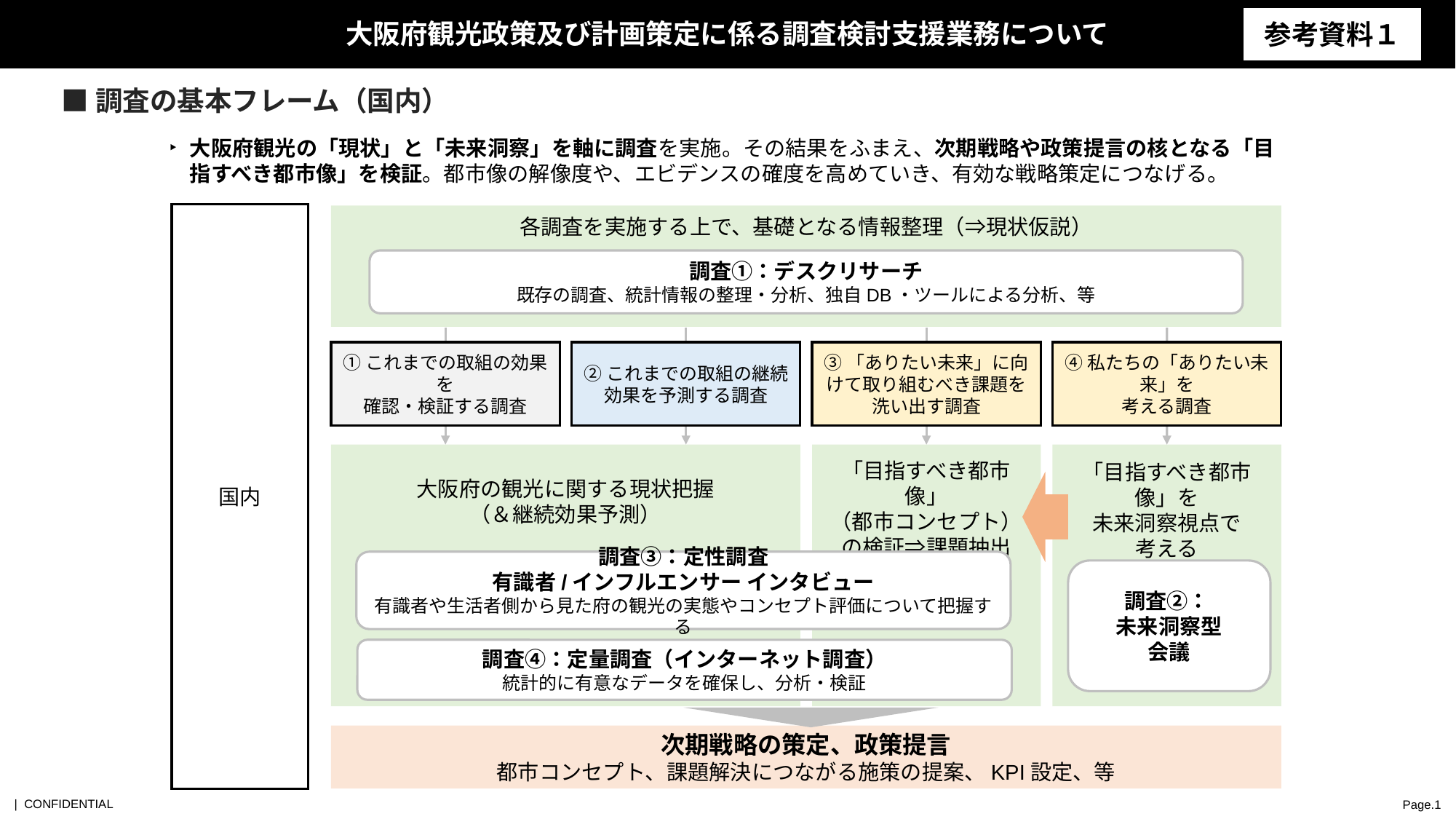

大阪府観光政策及び計画策定に係る調査検討支援業務について
参考資料１
# ■調査の基本フレーム（国内）
大阪府観光の「現状」と「未来洞察」を軸に調査を実施。その結果をふまえ、次期戦略や政策提言の核となる「目指すべき都市像」を検証。都市像の解像度や、エビデンスの確度を高めていき、有効な戦略策定につなげる。
国内
各調査を実施する上で、基礎となる情報整理（⇒現状仮説）

調査①：デスクリサーチ
既存の調査、統計情報の整理・分析、独自DB・ツールによる分析、等
①これまでの取組の効果を
確認・検証する調査
②これまでの取組の継続効果を予測する調査
③「ありたい未来」に向けて取り組むべき課題を
洗い出す調査
④私たちの「ありたい未来」を
考える調査

大阪府の観光に関する現状把握
（＆継続効果予測）

「目指すべき都市像」
（都市コンセプト）
の検証⇒課題抽出

「目指すべき都市像」を
未来洞察視点で
考える

調査③：定性調査
有識者/インフルエンサー インタビュー
有識者や生活者側から見た府の観光の実態やコンセプト評価について把握する
調査②：
未来洞察型
会議
調査④：定量調査（インターネット調査）
統計的に有意なデータを確保し、分析・検証

次期戦略の策定、政策提言
都市コンセプト、課題解決につながる施策の提案、KPI設定、等